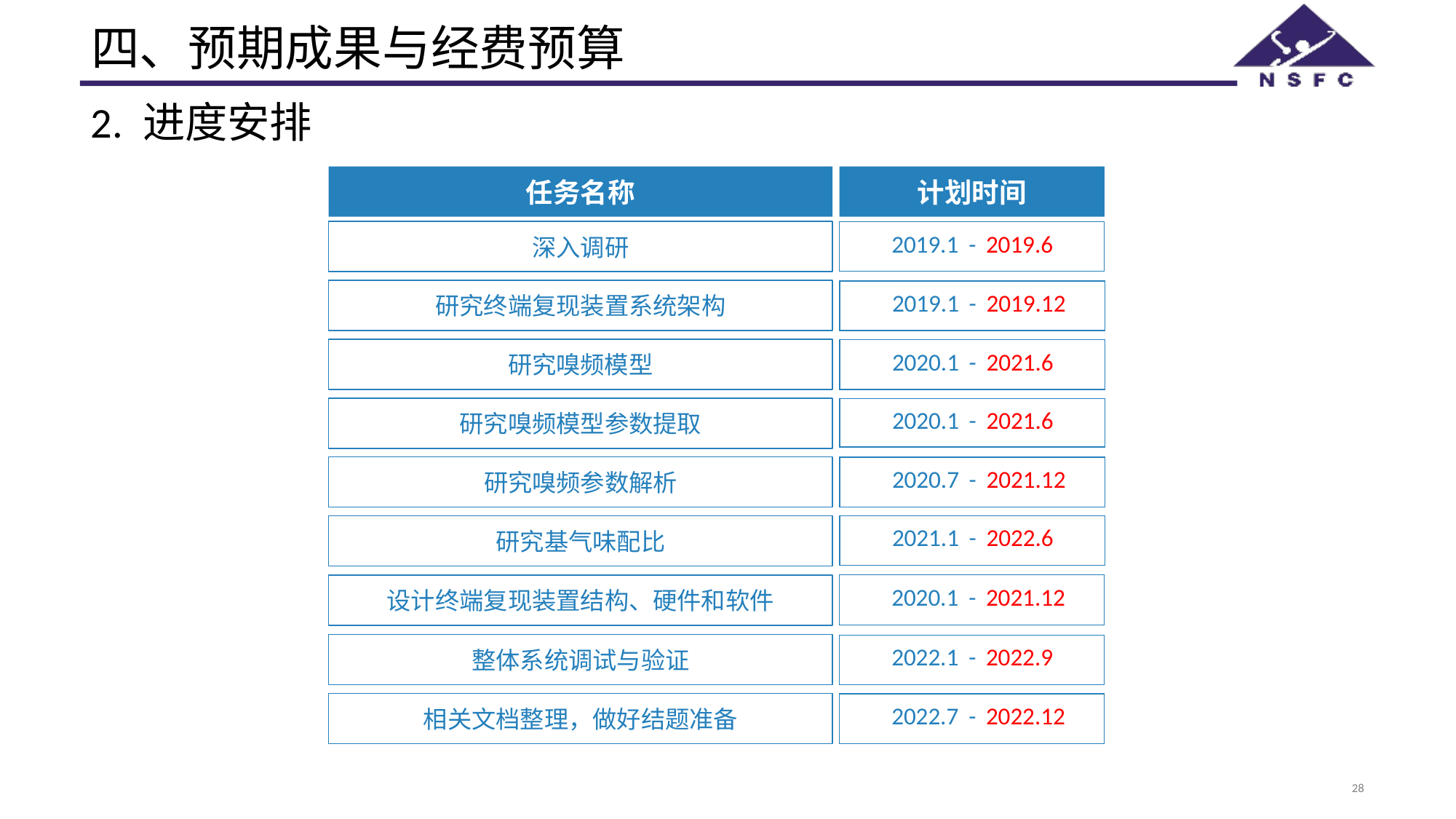

# 四、预期成果与经费预算
2. 进度安排
任务名称
计划时间
深入调研
| 2019.1 | - | 2019.6 |
| --- | --- | --- |
研究终端复现装置系统架构
| 2019.1 | - | 2019.12 |
| --- | --- | --- |
研究嗅频模型
| 2020.1 | - | 2021.6 |
| --- | --- | --- |
研究嗅频模型参数提取
| 2020.1 | - | 2021.6 |
| --- | --- | --- |
研究嗅频参数解析
| 2020.7 | - | 2021.12 |
| --- | --- | --- |
| 2021.1 | - | 2022.6 |
| --- | --- | --- |
研究基气味配比
| 2020.1 | - | 2021.12 |
| --- | --- | --- |
设计终端复现装置结构、硬件和软件
整体系统调试与验证
| 2022.1 | - | 2022.9 |
| --- | --- | --- |
相关文档整理，做好结题准备
| 2022.7 | - | 2022.12 |
| --- | --- | --- |

28